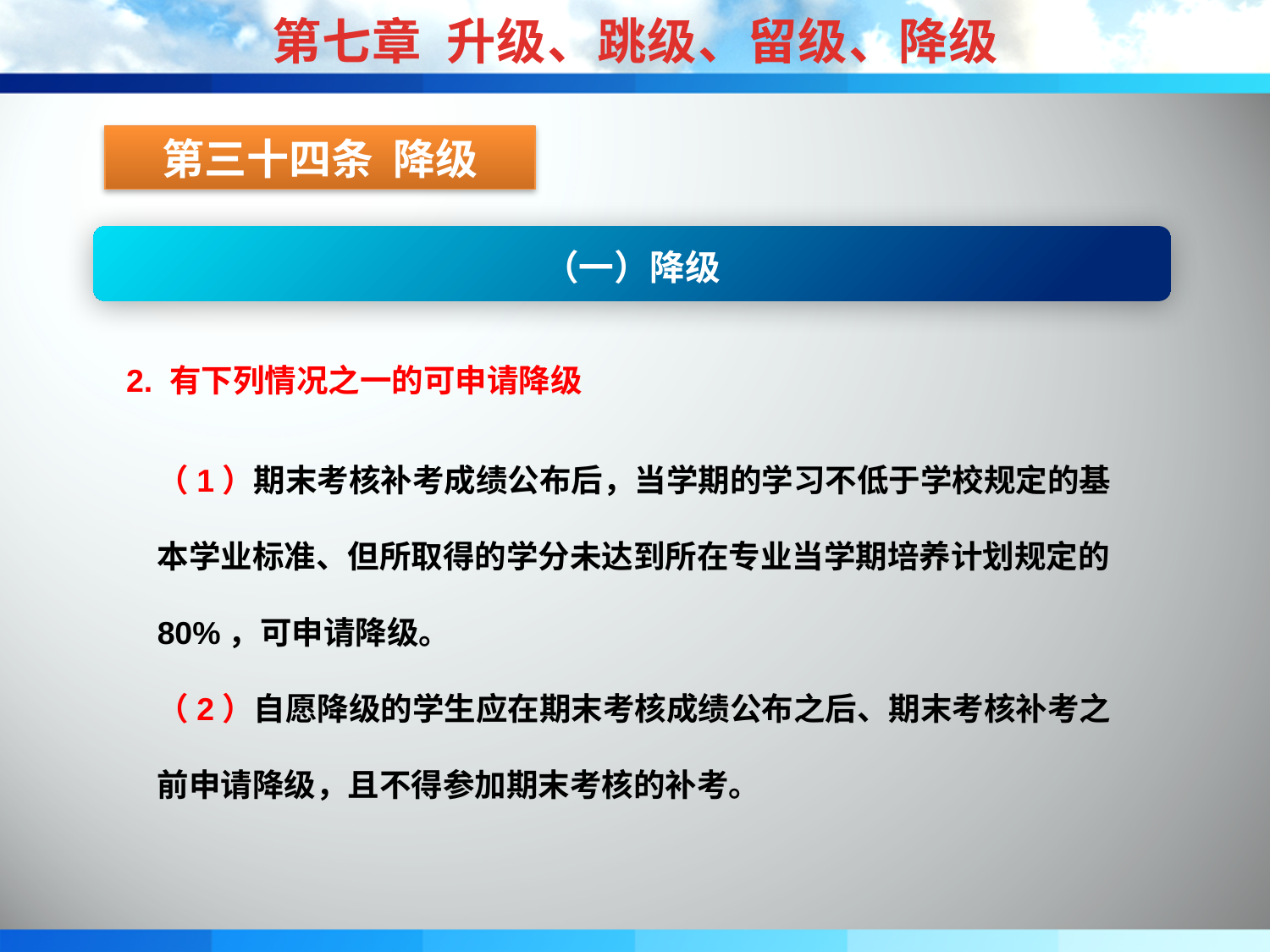

第七章  升级、跳级、留级、降级
第三十四条  降级

（一）降级
 2. 有下列情况之一的可申请降级
（1）期末考核补考成绩公布后，当学期的学习不低于学校规定的基本学业标准、但所取得的学分未达到所在专业当学期培养计划规定的80%，可申请降级。
（2）自愿降级的学生应在期末考核成绩公布之后、期末考核补考之前申请降级，且不得参加期末考核的补考。